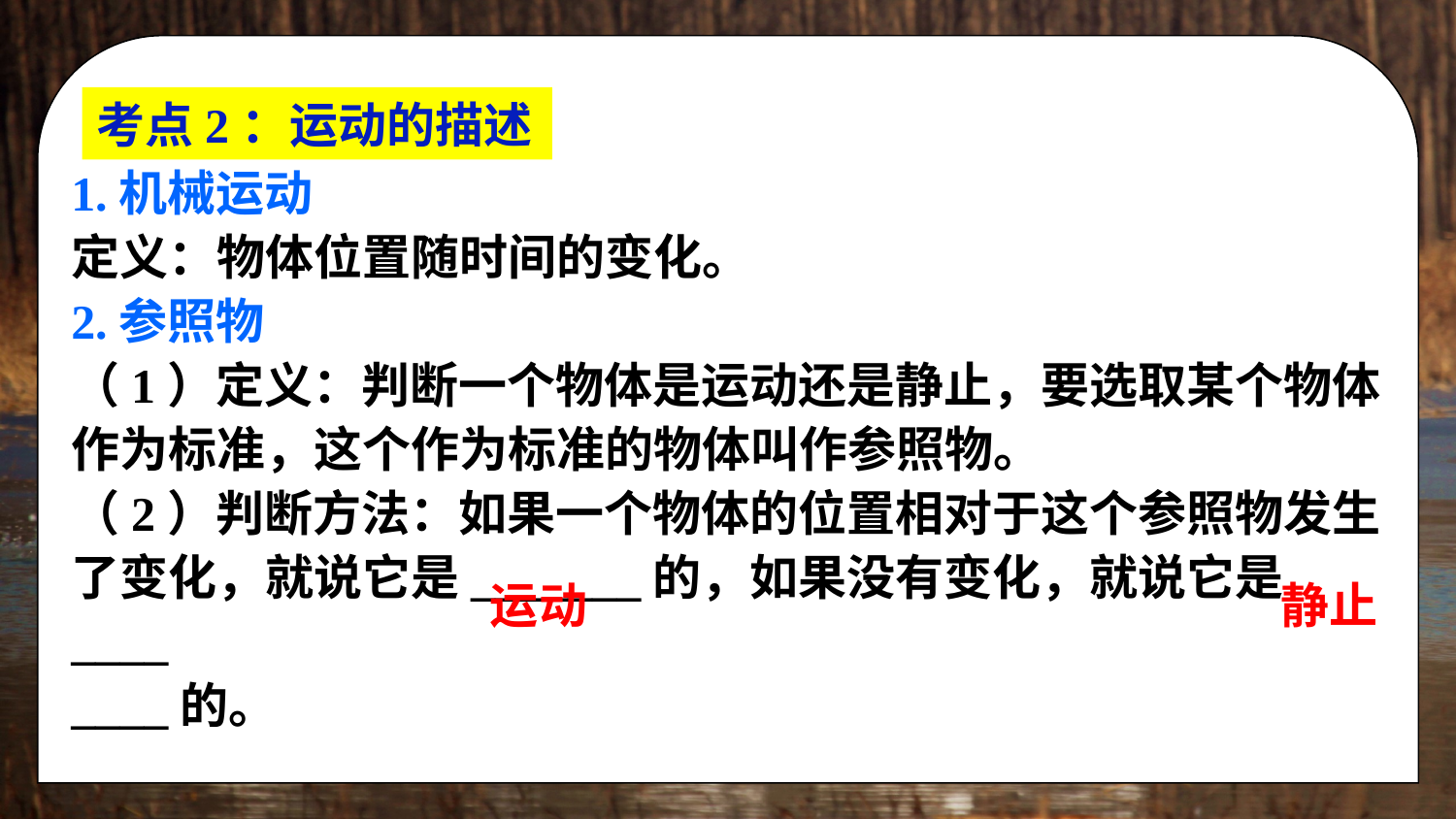

考点2：运动的描述
1.机械运动
定义：物体位置随时间的变化。
2.参照物
（1）定义：判断一个物体是运动还是静止，要选取某个物体作为标准，这个作为标准的物体叫作参照物。
（2）判断方法：如果一个物体的位置相对于这个参照物发生了变化，就说它是_______的，如果没有变化，就说它是____
____的。
运动
静止